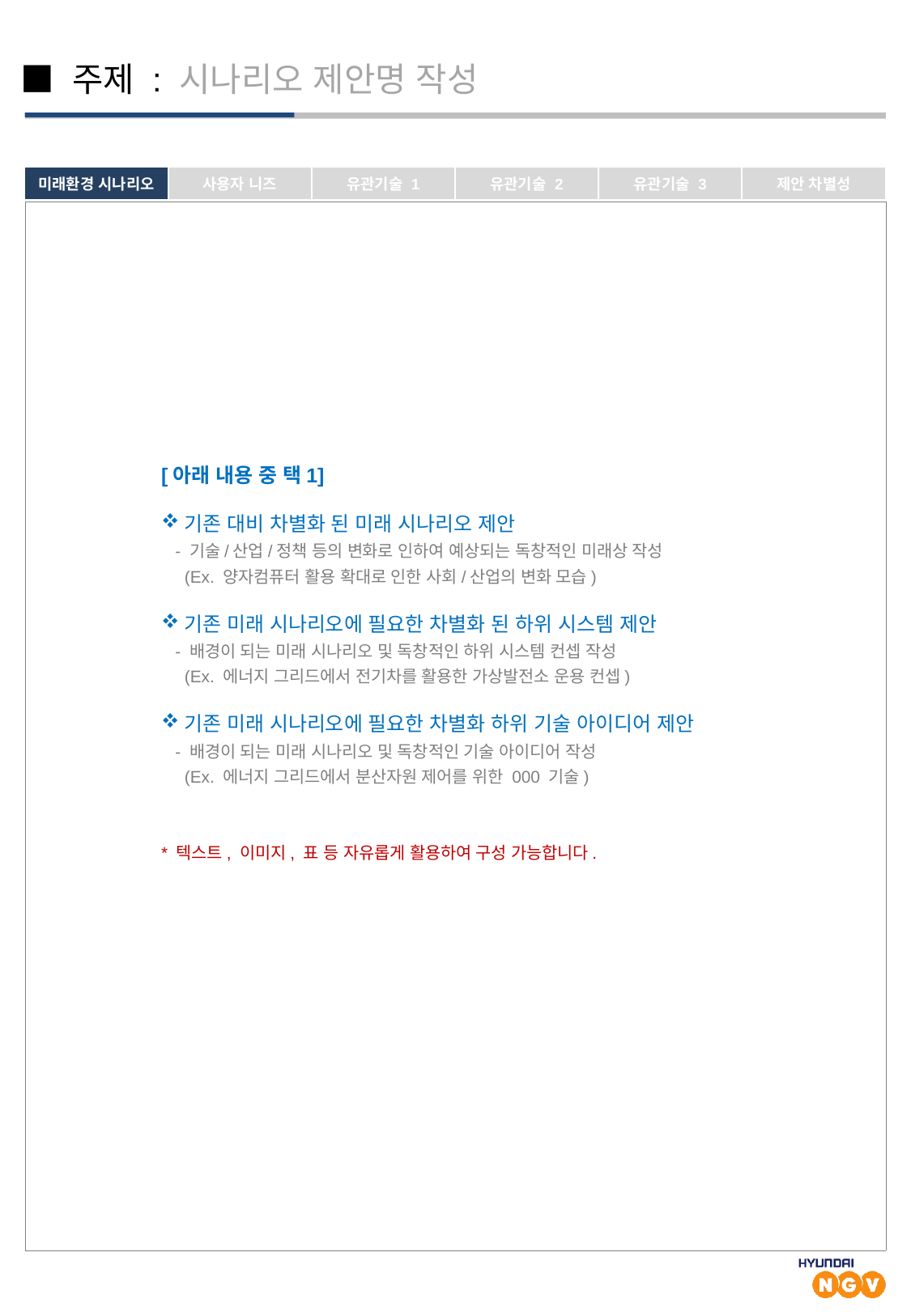

■ 주제 : 시나리오 제안명 작성

| 미래환경 시나리오 | 사용자 니즈 | 유관기술 1 | 유관기술 2 | 유관기술 3 | 제안 차별성 |
| --- | --- | --- | --- | --- | --- |
|  |
| --- |
[아래 내용 중 택1]

기존 대비 차별화 된 미래 시나리오 제안
   - 기술/산업/정책 등의 변화로 인하여 예상되는 독창적인 미래상 작성
     (Ex. 양자컴퓨터 활용 확대로 인한 사회/산업의 변화 모습)

기존 미래 시나리오에 필요한 차별화 된 하위 시스템 제안
   - 배경이 되는 미래 시나리오 및 독창적인 하위 시스템 컨셉 작성
     (Ex. 에너지 그리드에서 전기차를 활용한 가상발전소 운용 컨셉)

기존 미래 시나리오에 필요한 차별화 하위 기술 아이디어 제안
   - 배경이 되는 미래 시나리오 및 독창적인 기술 아이디어 작성
     (Ex. 에너지 그리드에서 분산자원 제어를 위한 000 기술)

* 텍스트, 이미지, 표 등 자유롭게 활용하여 구성 가능합니다.